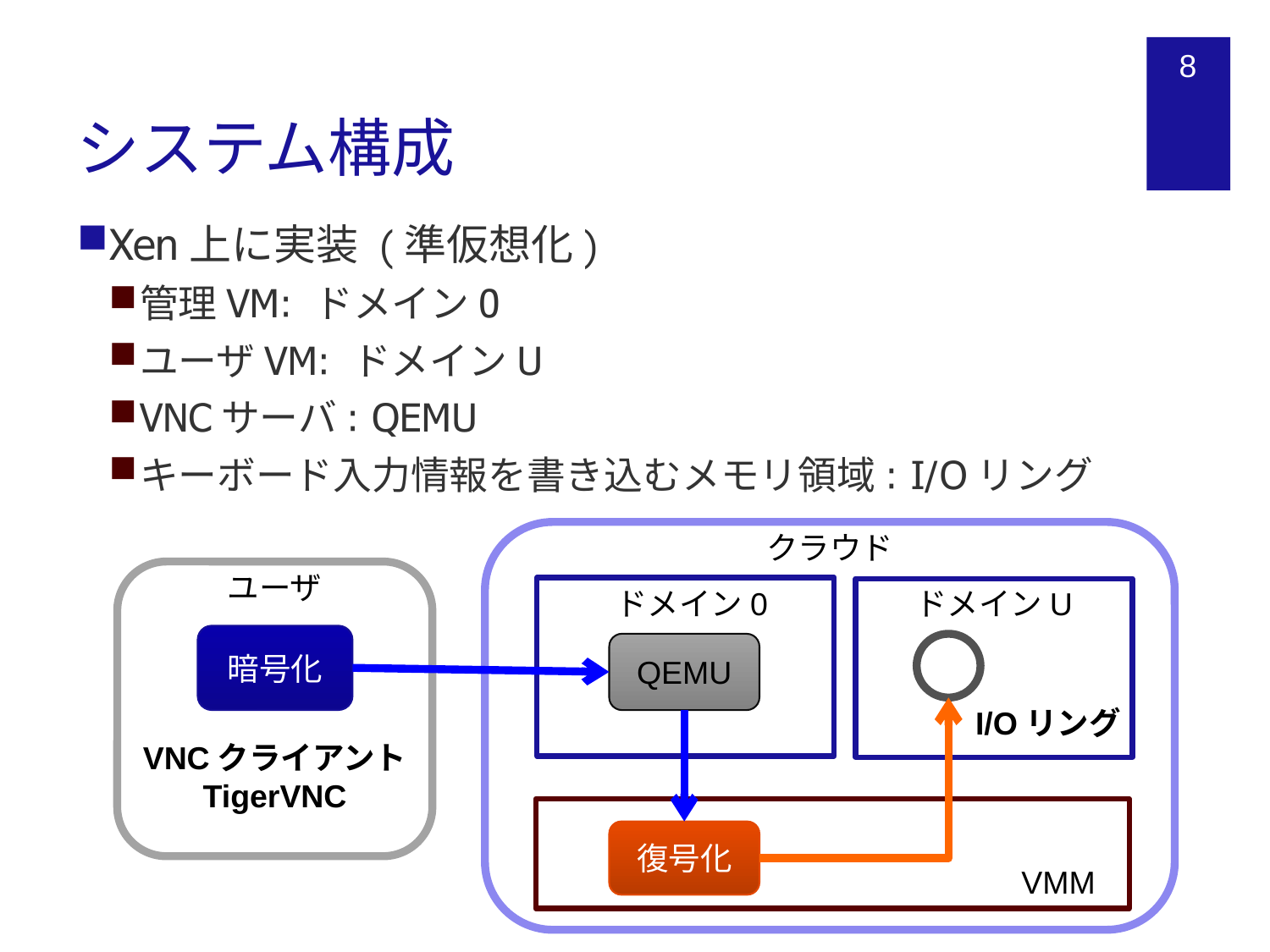

# システム構成
8
Xen上に実装 (準仮想化)
管理VM: ドメイン0
ユーザVM: ドメインU
VNCサーバ: QEMU
キーボード入力情報を書き込むメモリ領域: I/Oリング

クラウド
ドメインU

I/Oリング

ドメイン0
QEMU

VMM
復号化

ユーザ
暗号化
VNCクライアント
TigerVNC